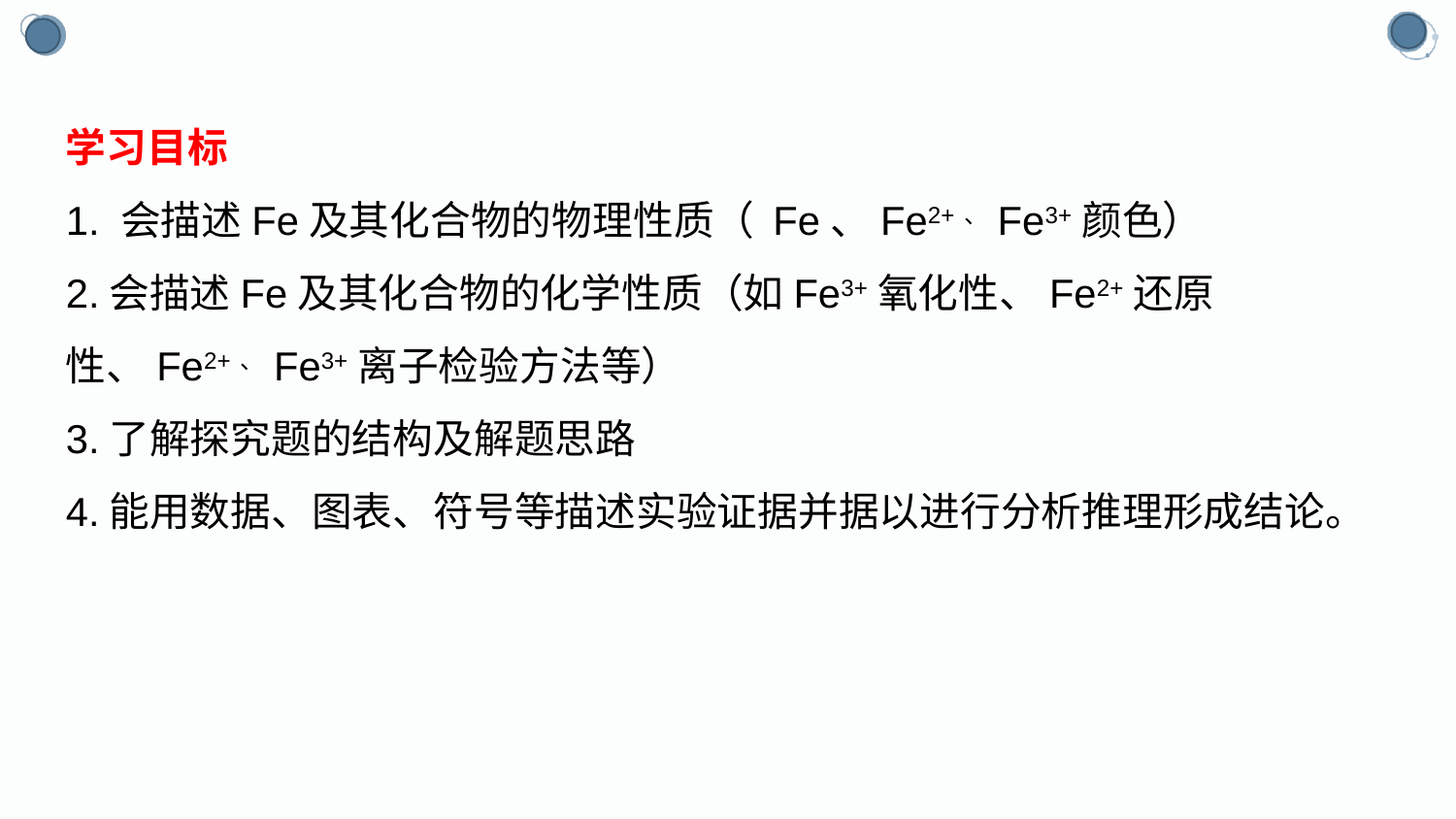

学习目标
1. 会描述Fe及其化合物的物理性质（ Fe、Fe2+、Fe3+颜色）
2.会描述Fe及其化合物的化学性质（如Fe3+氧化性、Fe2+还原性、Fe2+、Fe3+离子检验方法等）
3.了解探究题的结构及解题思路
4.能用数据、图表、符号等描述实验证据并据以进行分析推理形成结论。